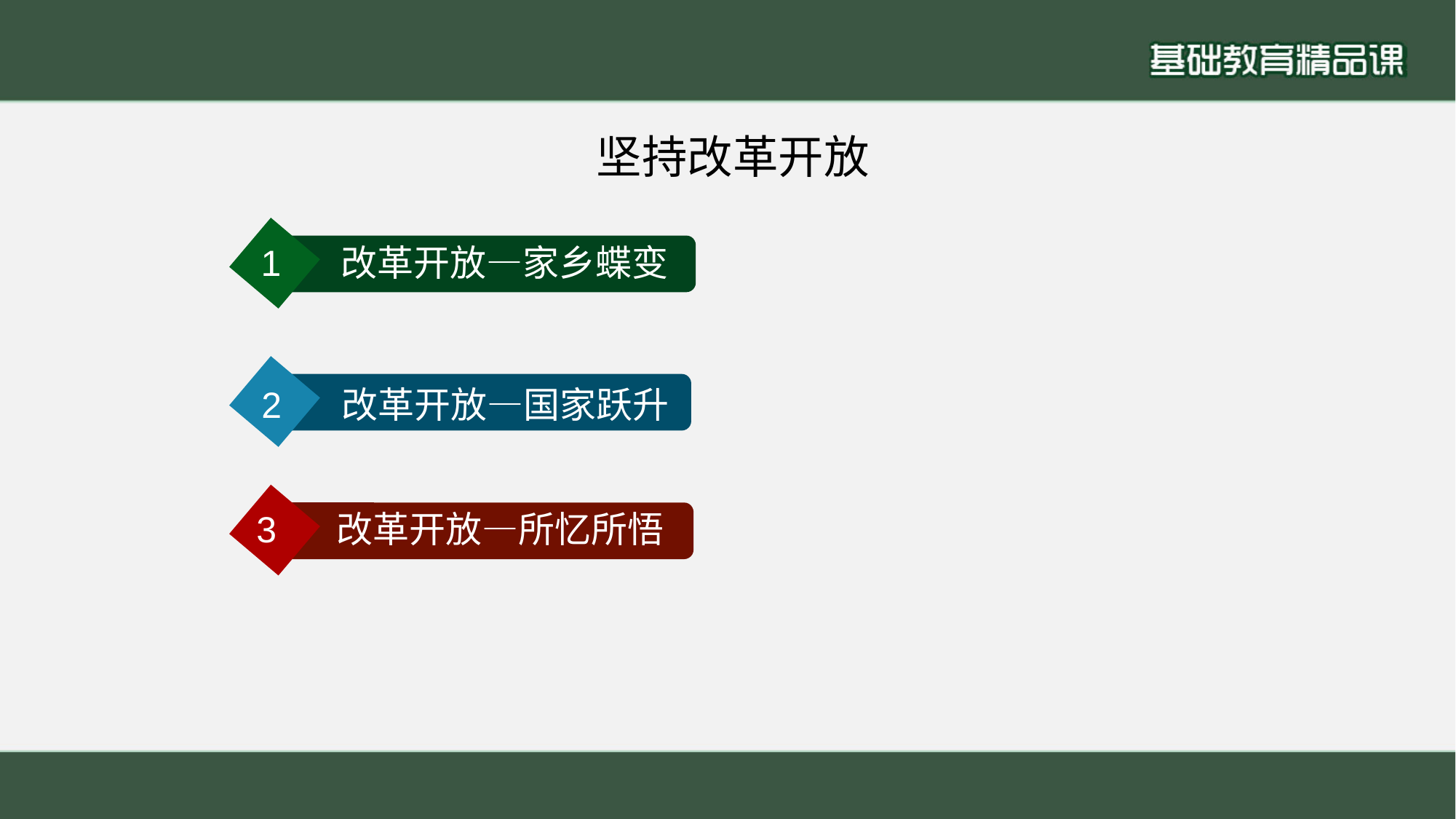

坚持改革开放

1     改革开放—家乡蝶变

2     改革开放—国家跃升

3     改革开放—所忆所悟